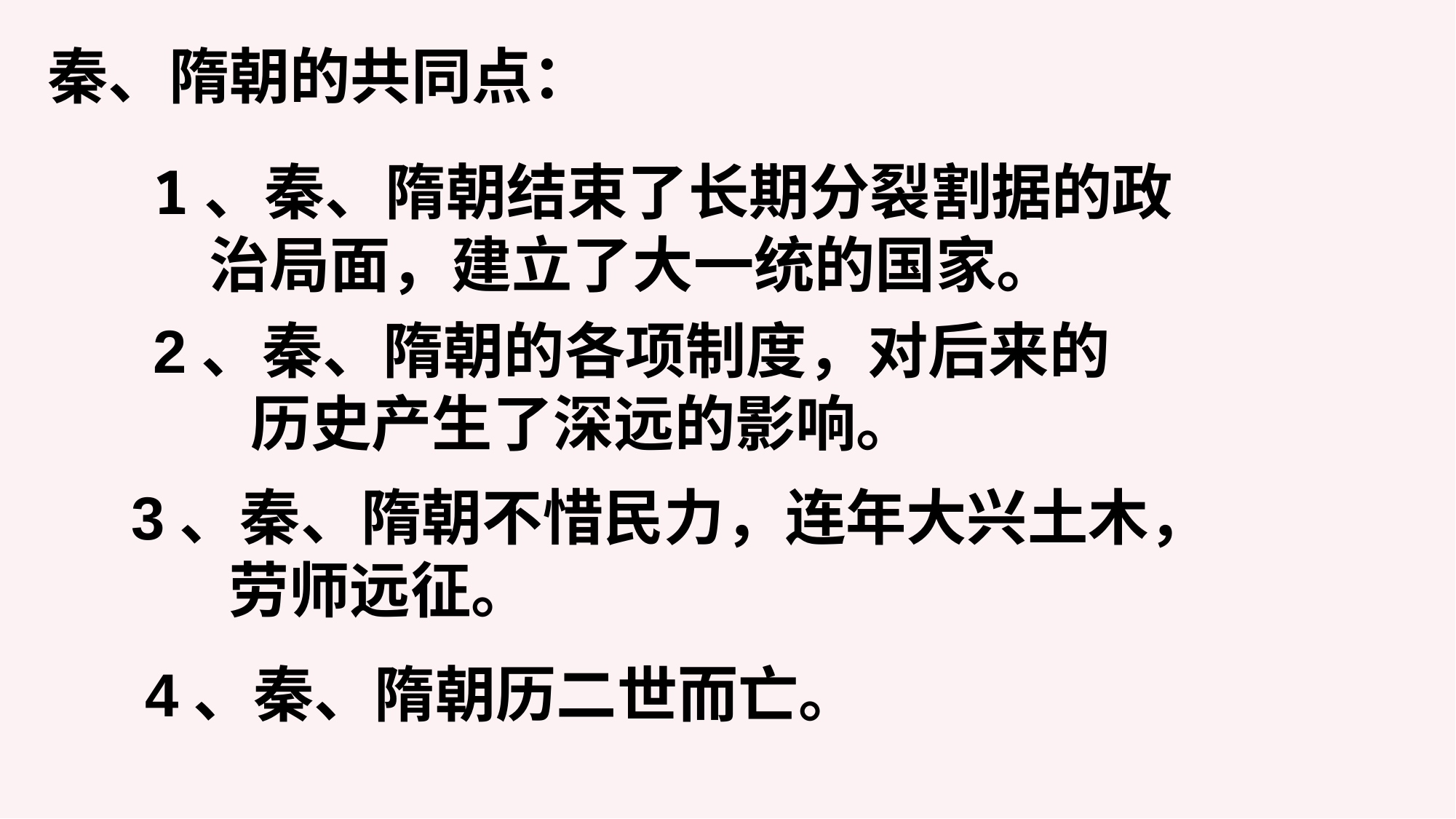

秦、隋朝的共同点：
1、秦、隋朝结束了长期分裂割据的政
   治局面，建立了大一统的国家。
2、秦、隋朝的各项制度，对后来的
      历史产生了深远的影响。
3、秦、隋朝不惜民力，连年大兴土木，
      劳师远征。
4、秦、隋朝历二世而亡。